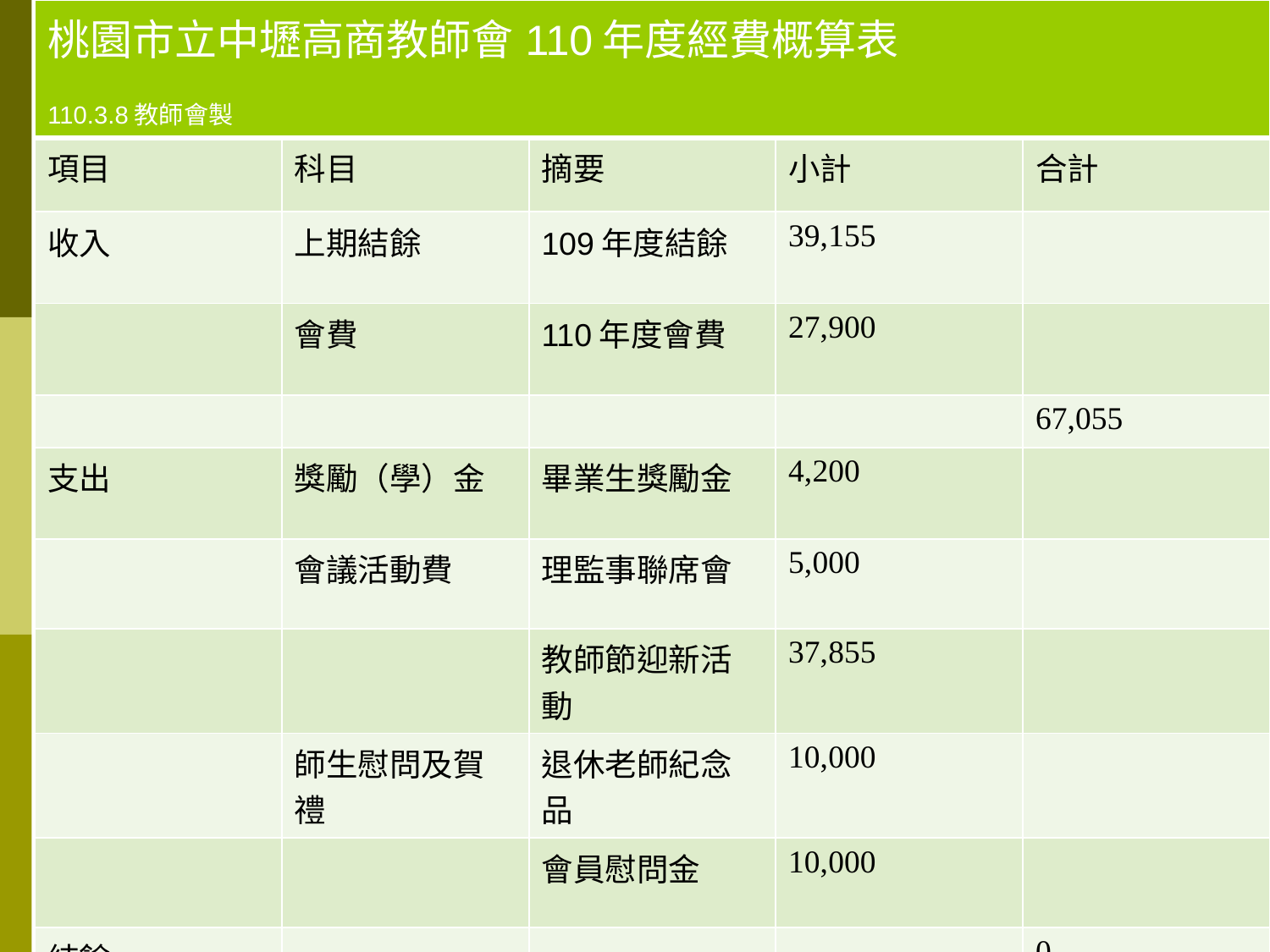

| 桃園市立中壢高商教師會110年度經費概算表 110.3.8教師會製 |  |  |  |  |
| --- | --- | --- | --- | --- |
| 項目 | 科目 | 摘要 | 小計 | 合計 |
| 收入 | 上期結餘 | 109年度結餘 | 39,155 |  |
|  | 會費 | 110年度會費 | 27,900 |  |
|  |  |  |  | 67,055 |
| 支出 | 獎勵（學）金 | 畢業生獎勵金 | 4,200 |  |
|  | 會議活動費 | 理監事聯席會 | 5,000 |  |
|  |  | 教師節迎新活動 | 37,855 |  |
|  | 師生慰問及賀禮 | 退休老師紀念品 | 10,000 |  |
|  |  | 會員慰問金 | 10,000 |  |
| 結餘 |  |  |  | 0 |